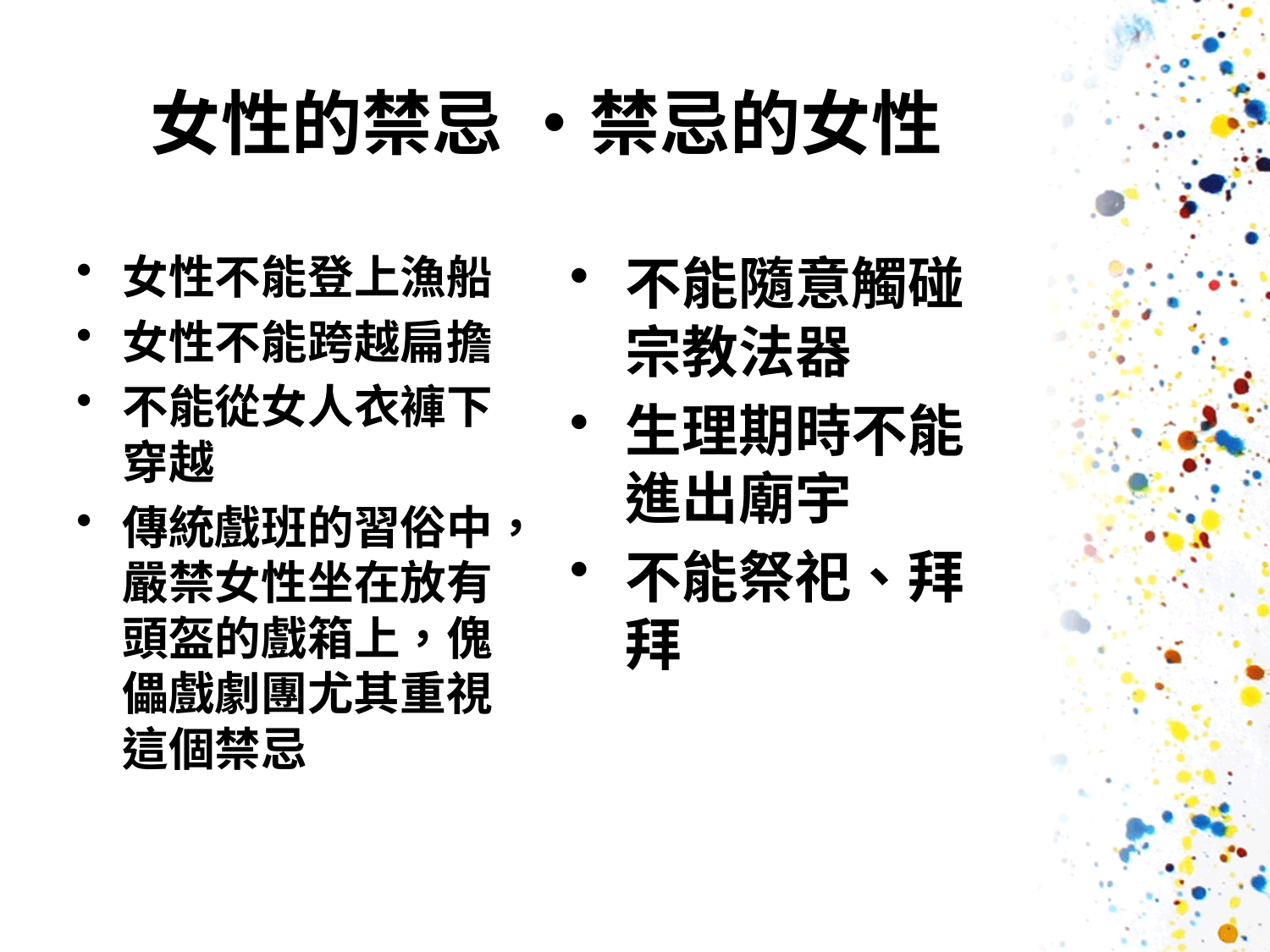

# 女性的禁忌 ‧禁忌的女性
女性不能登上漁船
女性不能跨越扁擔
不能從女人衣褲下穿越
傳統戲班的習俗中，嚴禁女性坐在放有頭盔的戲箱上，傀儡戲劇團尤其重視這個禁忌

不能隨意觸碰宗教法器
生理期時不能進出廟宇
不能祭祀、拜拜